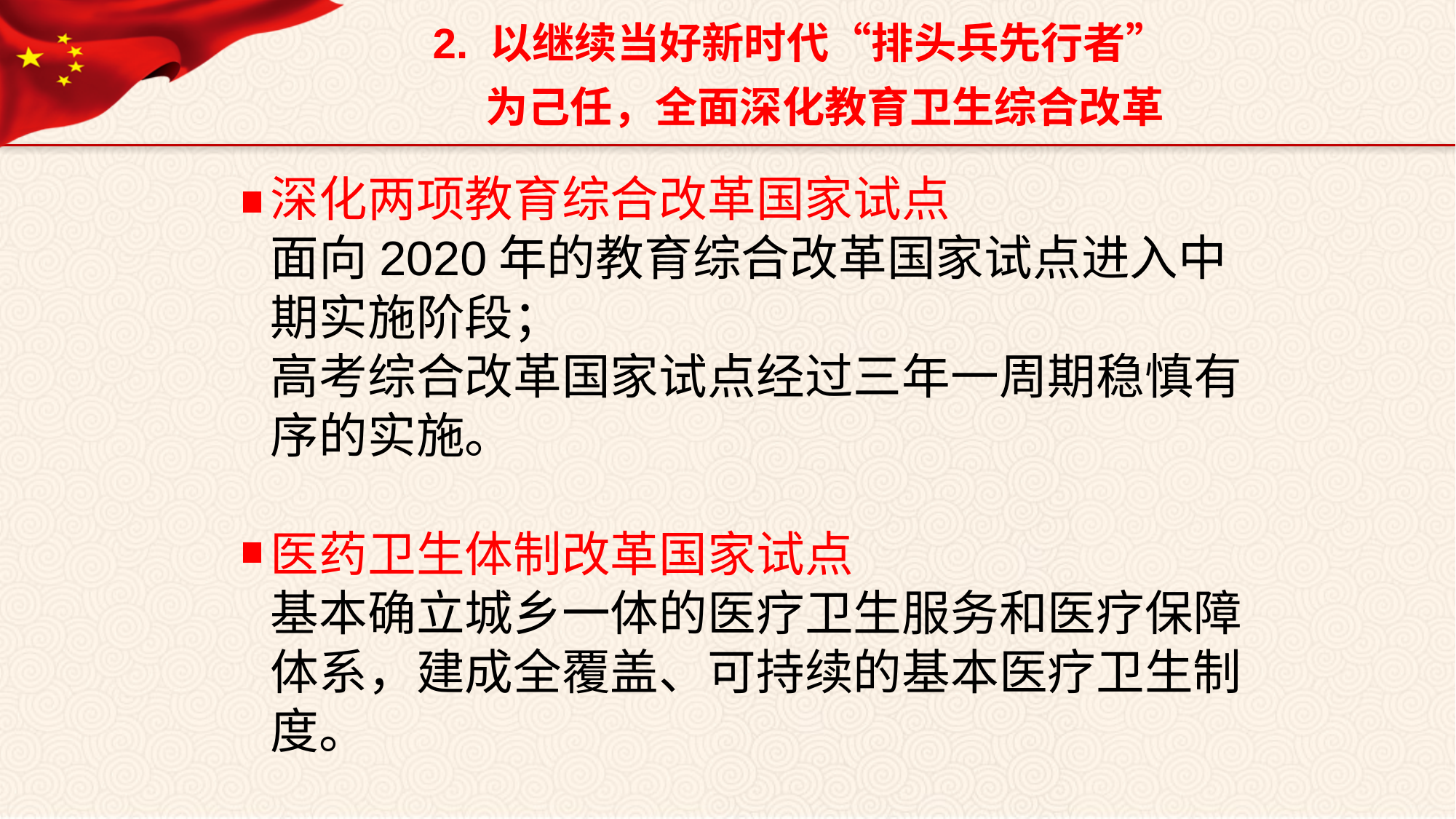

2. 以继续当好新时代“排头兵先行者”
    为己任，全面深化教育卫生综合改革
深化两项教育综合改革国家试点
面向2020年的教育综合改革国家试点进入中期实施阶段；
高考综合改革国家试点经过三年一周期稳慎有序的实施。

医药卫生体制改革国家试点
基本确立城乡一体的医疗卫生服务和医疗保障体系，建成全覆盖、可持续的基本医疗卫生制度。